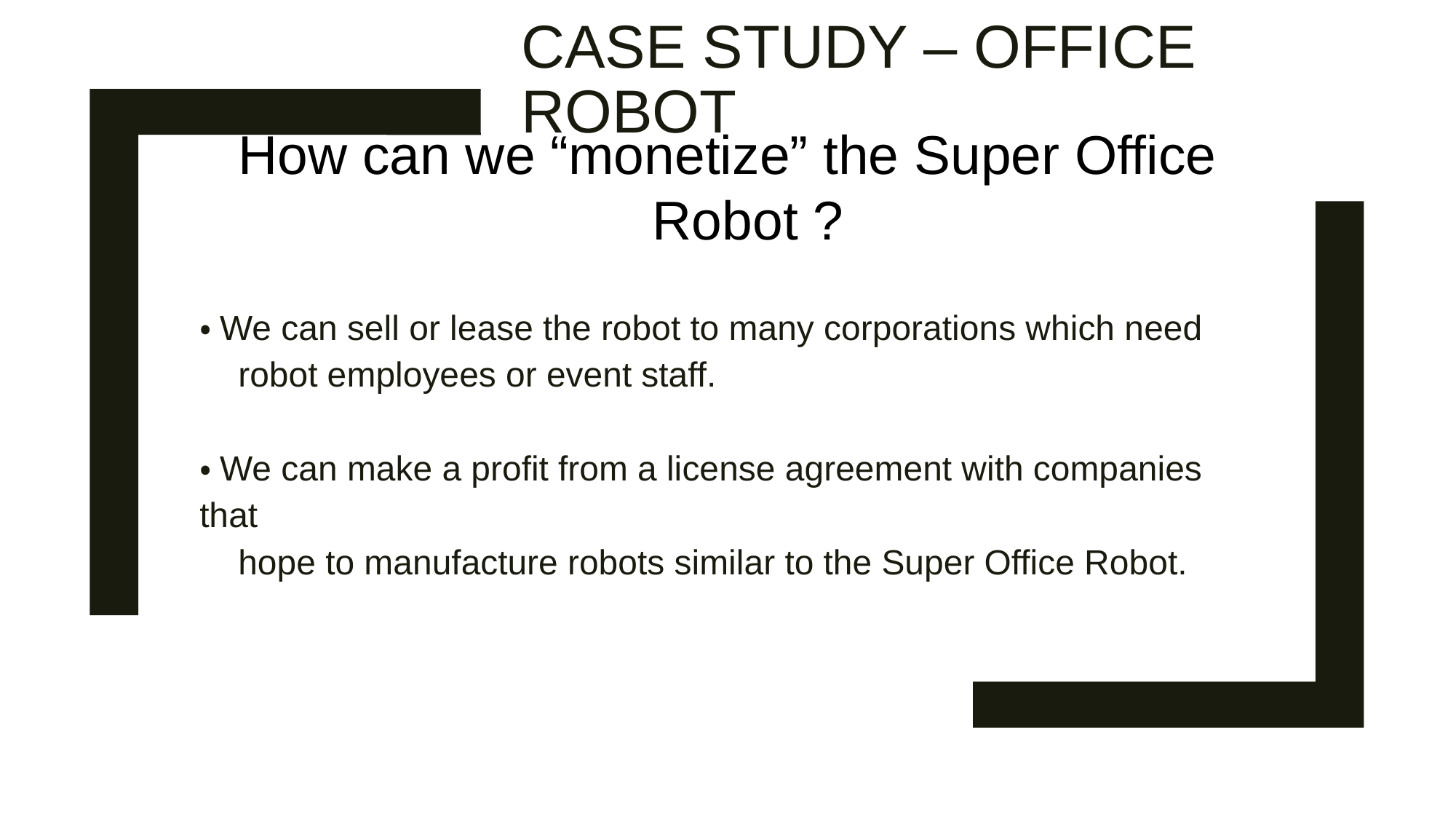

Case Study – Office Robot
# How can we “monetize” the Super Office Robot ?
・We can sell or lease the robot to many corporations which need
    robot employees or event staff.

・We can make a profit from a license agreement with companies that
    hope to manufacture robots similar to the Super Office Robot.